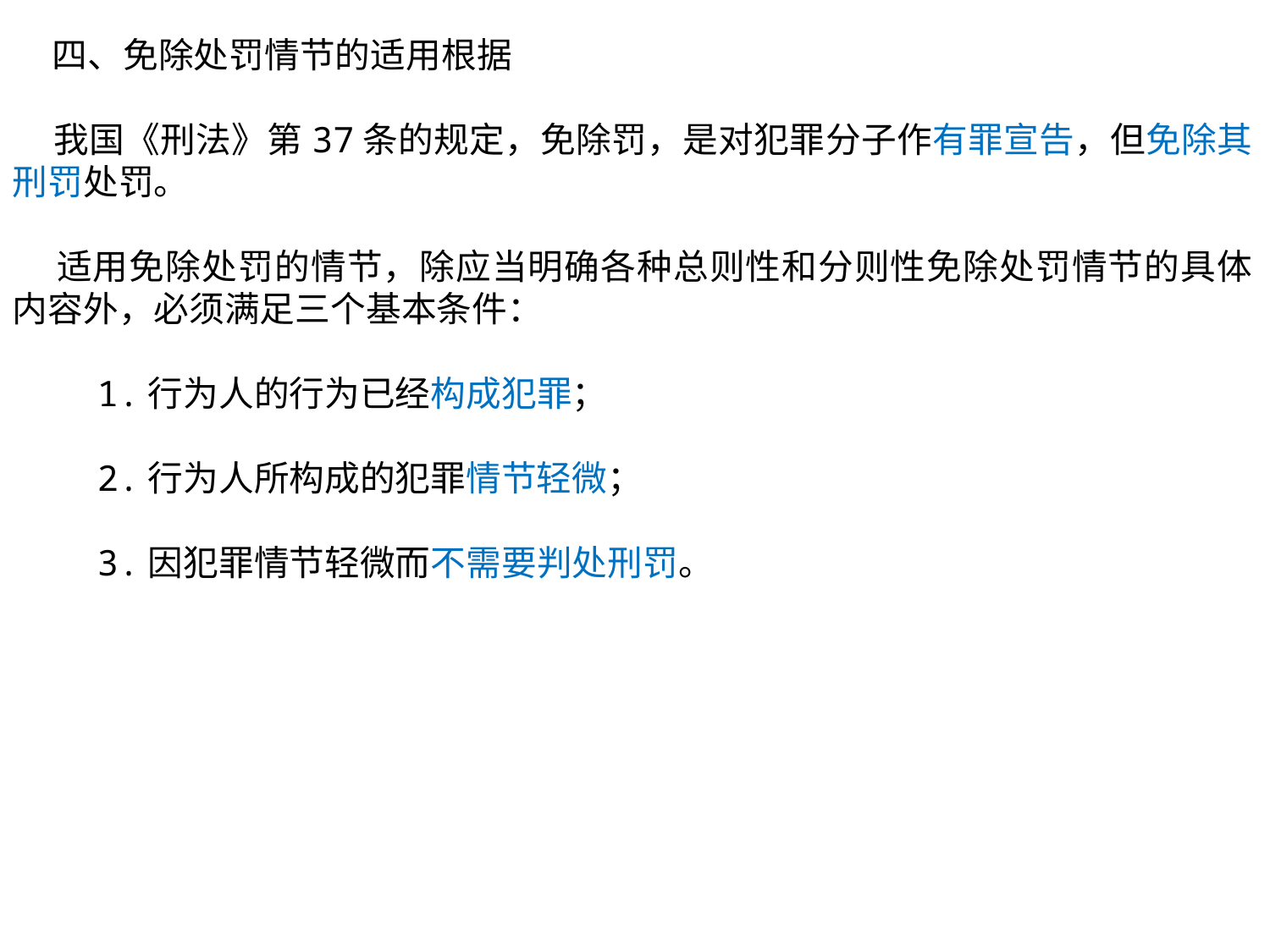

四、免除处罚情节的适用根据

    我国《刑法》第37条的规定，免除罚，是对犯罪分子作有罪宣告，但免除其刑罚处罚。

    适用免除处罚的情节，除应当明确各种总则性和分则性免除处罚情节的具体内容外，必须满足三个基本条件：

    1.行为人的行为已经构成犯罪；

    2.行为人所构成的犯罪情节轻微；

    3.因犯罪情节轻微而不需要判处刑罚。